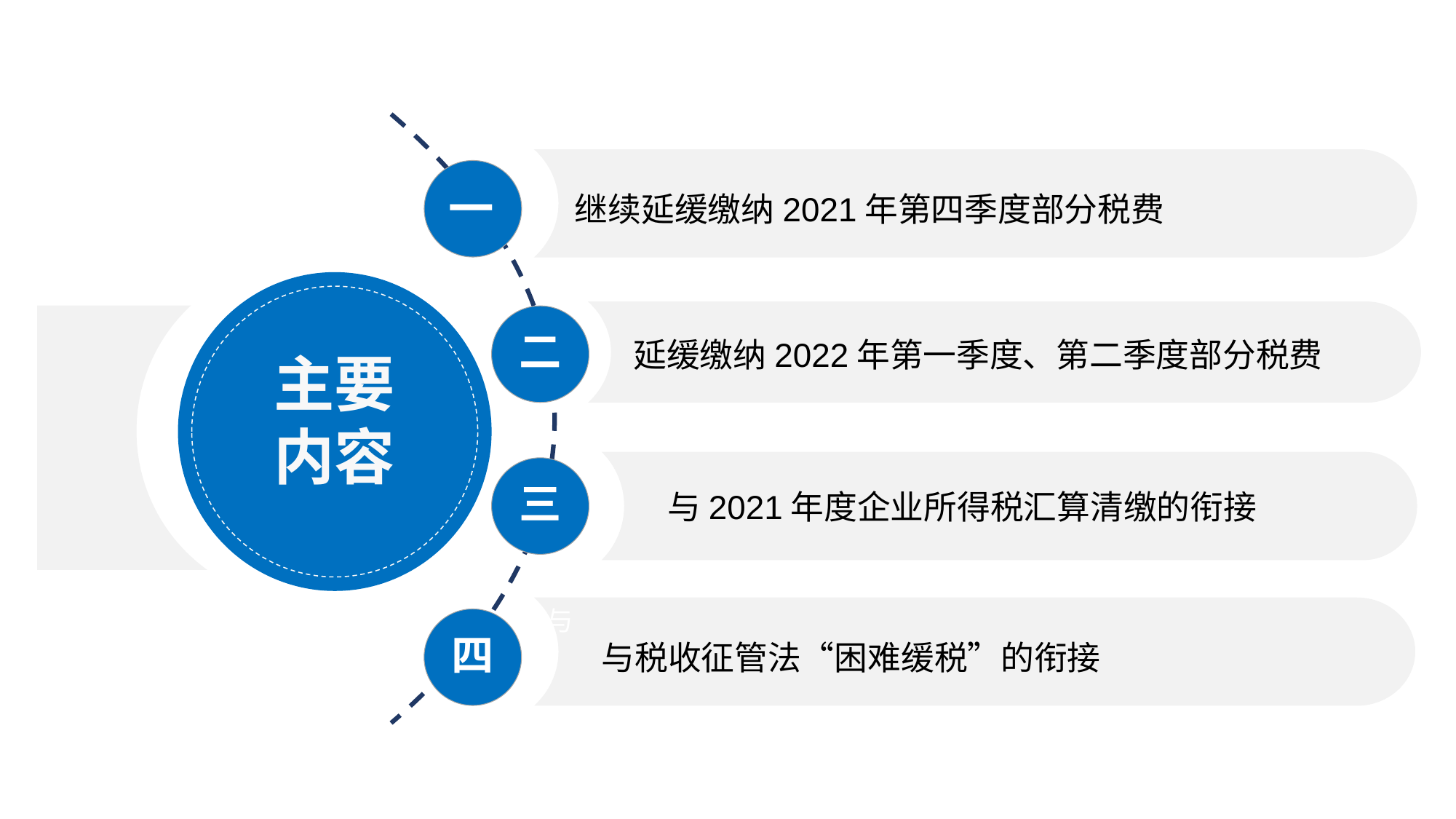

一
继续延缓缴纳2021年第四季度部分税费

二

三

主要
内容
 延缓缴纳2022年第一季度、第二季度部分税费
 与2021年度企业所得税汇算清缴的衔接
与
四
 与税收征管法“困难缓税”的衔接